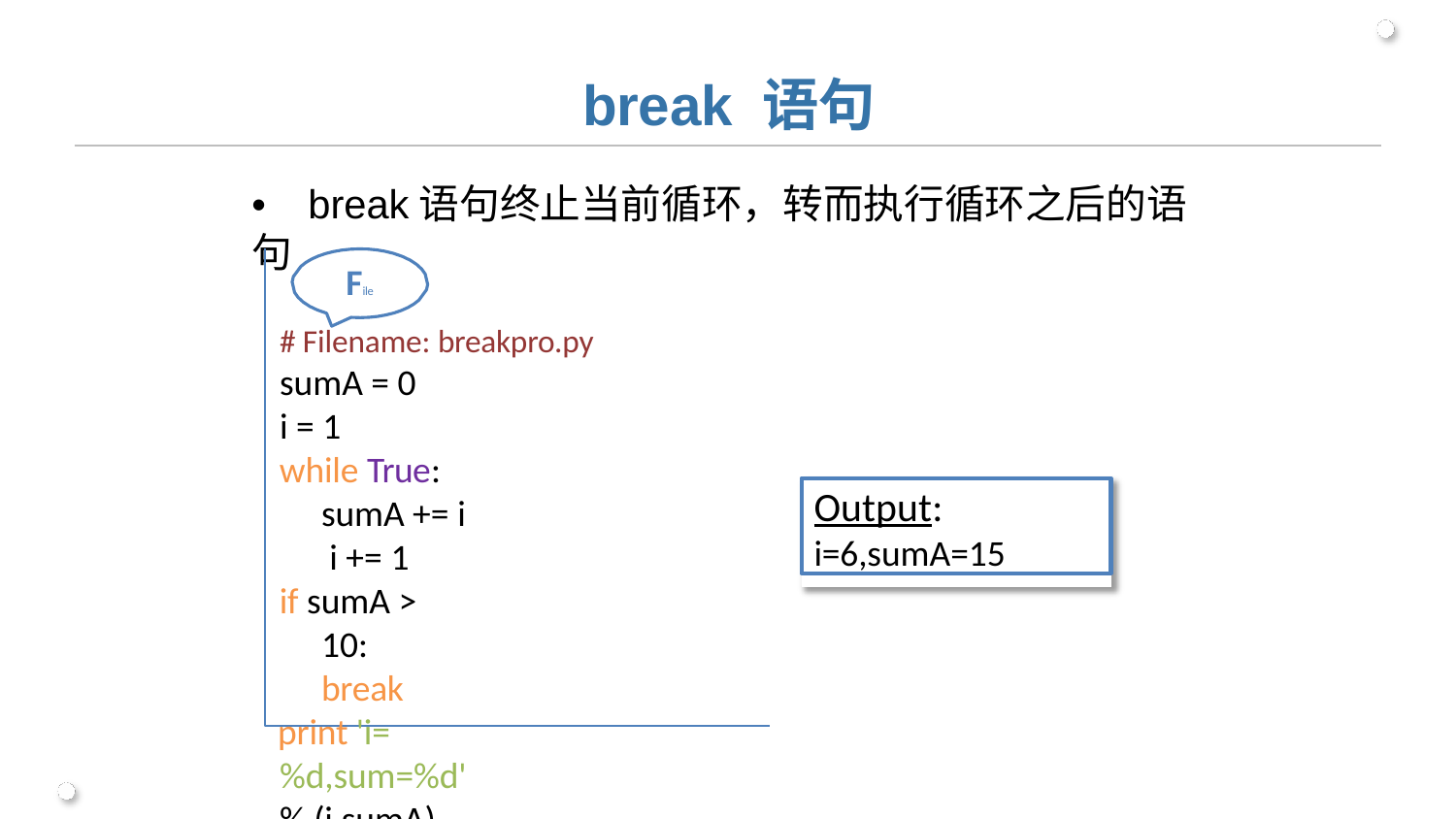

# break 语句
•	break语句终止当前循环，转而执行循环之后的语句

File
# Filename: breakpro.py
sumA = 0
i = 1
while True:  sumA += i  i += 1
if sumA > 10:
break
print 'i=%d,sum=%d' % (i,sumA)

Output:
i=6,sumA=15